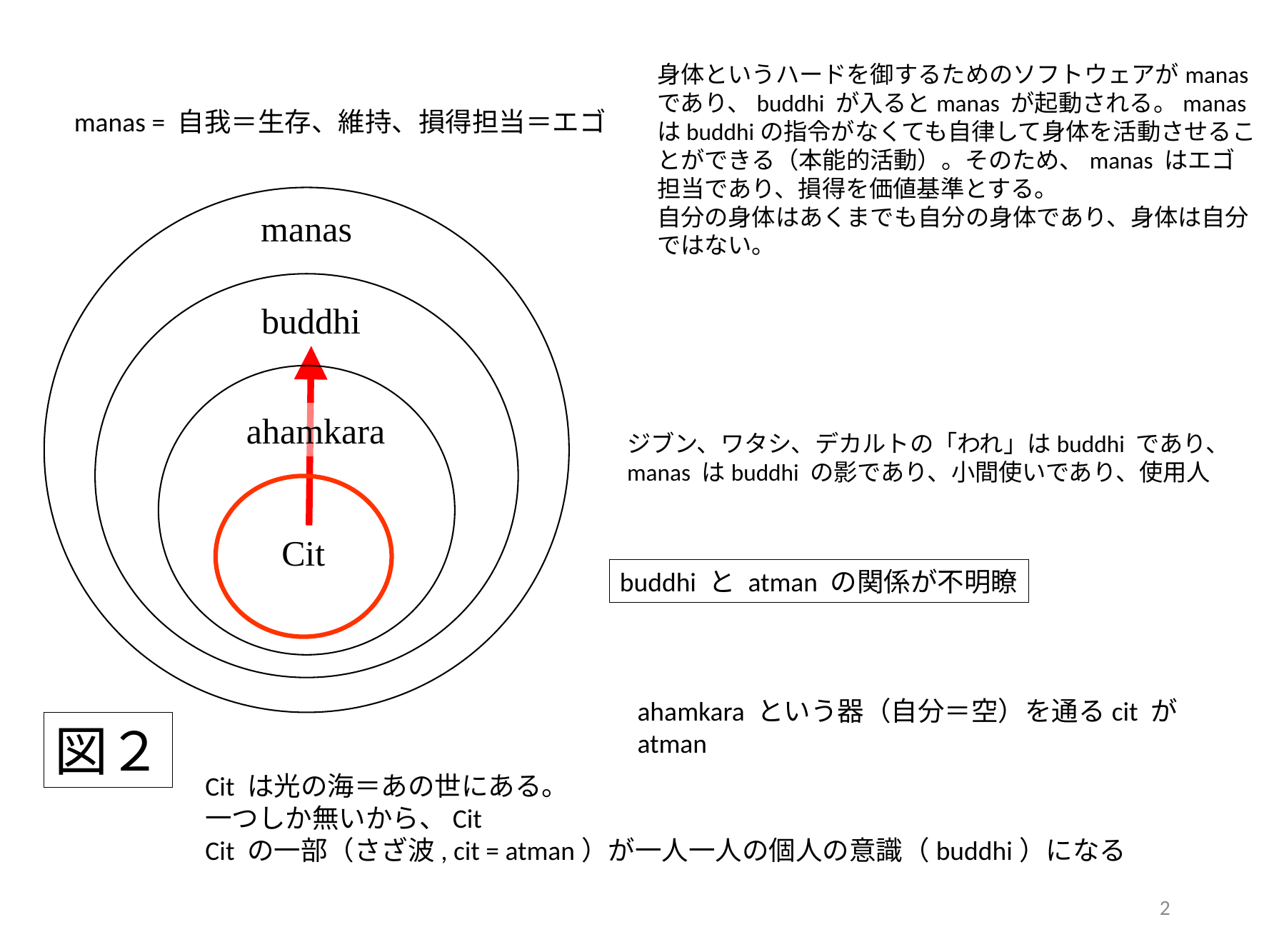

身体というハードを御するためのソフトウェアがmanasであり、buddhi が入るとmanas が起動される。manasはbuddhiの指令がなくても自律して身体を活動させることができる（本能的活動）。そのため、manas はエゴ担当であり、損得を価値基準とする。
自分の身体はあくまでも自分の身体であり、身体は自分ではない。
manas = 自我＝生存、維持、損得担当＝エゴ

manas

buddhi

ahamkara

Cit
ジブン、ワタシ、デカルトの「われ」はbuddhi であり、manas はbuddhi の影であり、小間使いであり、使用人
buddhi と atman の関係が不明瞭
ahamkara という器（自分＝空）を通るcit が
atman
図２
Cit は光の海＝あの世にある。
一つしか無いから、Cit
Cit の一部（さざ波, cit = atman）が一人一人の個人の意識（buddhi）になる
2